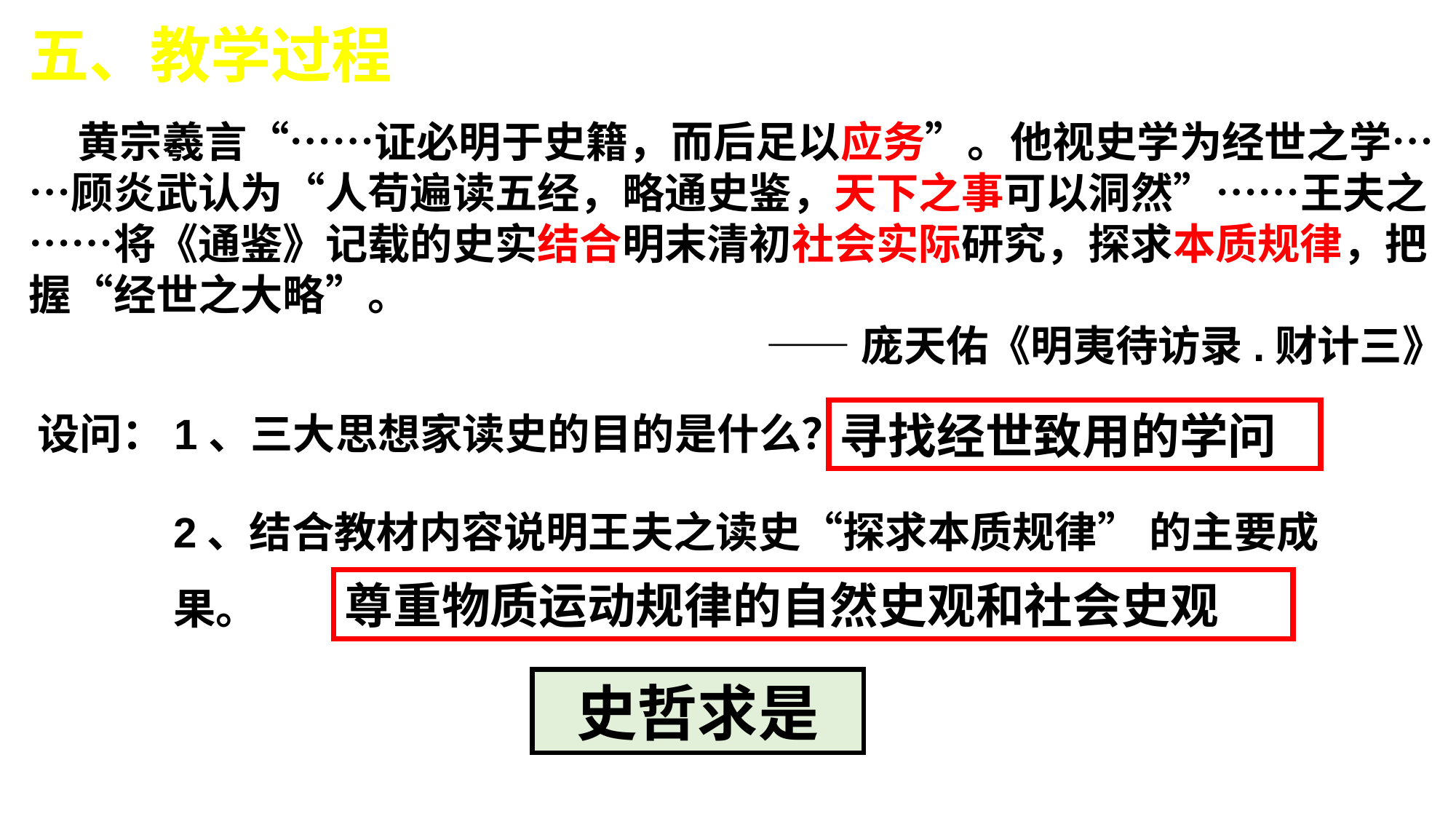

五、教学过程
    黄宗羲言“……证必明于史籍，而后足以应务”。他视史学为经世之学……顾炎武认为“人苟遍读五经，略通史鉴，天下之事可以洞然”……王夫之……将《通鉴》记载的史实结合明末清初社会实际研究，探求本质规律，把握“经世之大略”。
                       ——庞天佑《明夷待访录.财计三》
设问：1、三大思想家读史的目的是什么？

寻找经世致用的学问
2、结合教材内容说明王夫之读史“探求本质规律” 的主要成果。
尊重物质运动规律的自然史观和社会史观
史哲求是